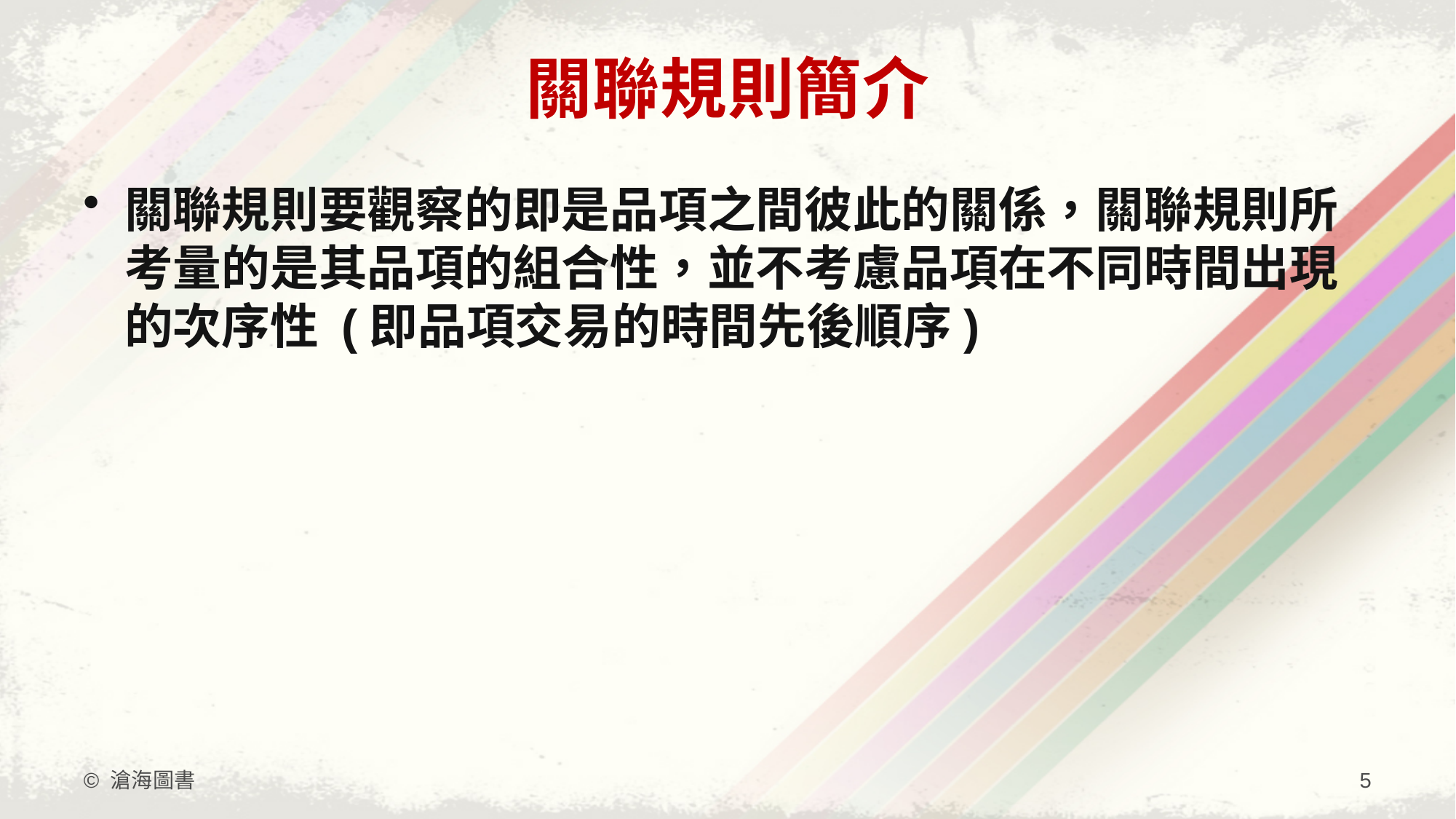

# 關聯規則簡介
關聯規則要觀察的即是品項之間彼此的關係，關聯規則所考量的是其品項的組合性，並不考慮品項在不同時間出現的次序性 (即品項交易的時間先後順序)
© 滄海圖書

5